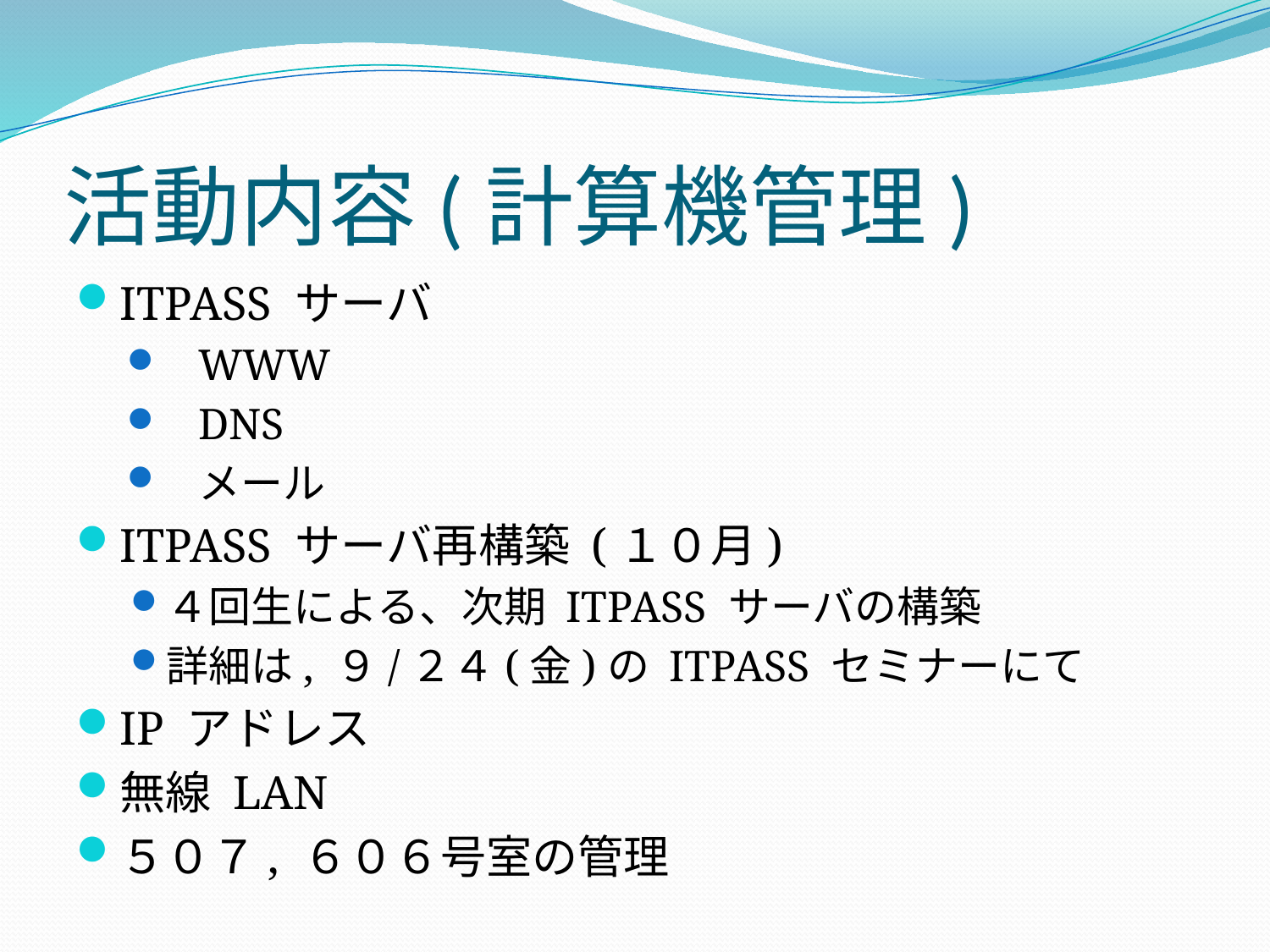

# 活動内容(計算機管理)
ITPASS サーバ
WWW
DNS
メール
ITPASS サーバ再構築 (１０月)
４回生による、次期 ITPASS サーバの構築
詳細は, ９/２４(金)の ITPASS セミナーにて
IP アドレス
無線 LAN
５０７, ６０６号室の管理